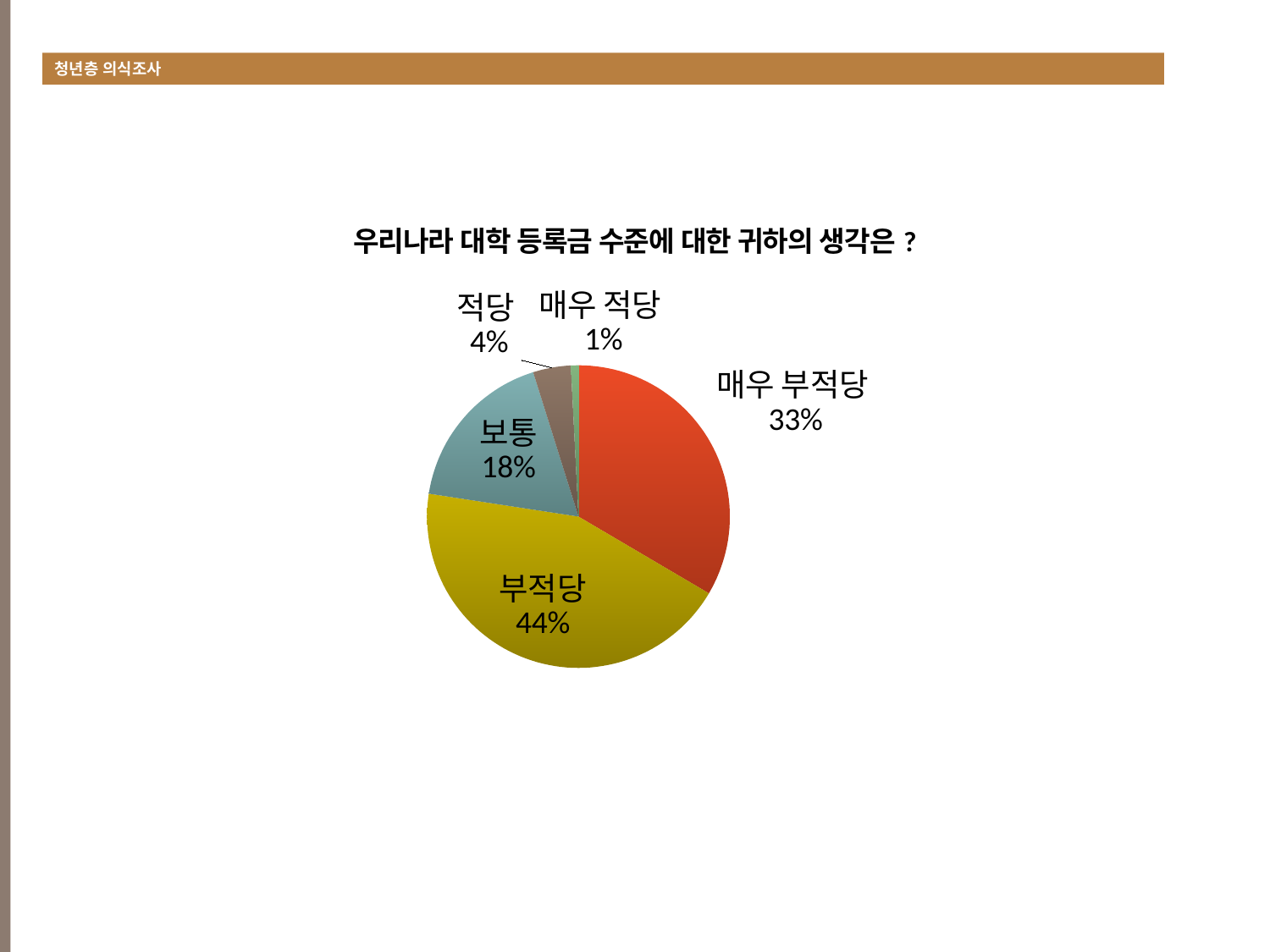

청년층 의식조사

#

### Chart:

| Category | 우리나라 대학 등록금 수준에 대한 귀하의 생각은? |
|---|---|
| 매우 부적당  | 83.0 |
| 부적당 | 109.0 |
| 보통 | 44.0 |
| 적당  | 10.0 |
| 매우 적당  | 2.0 |